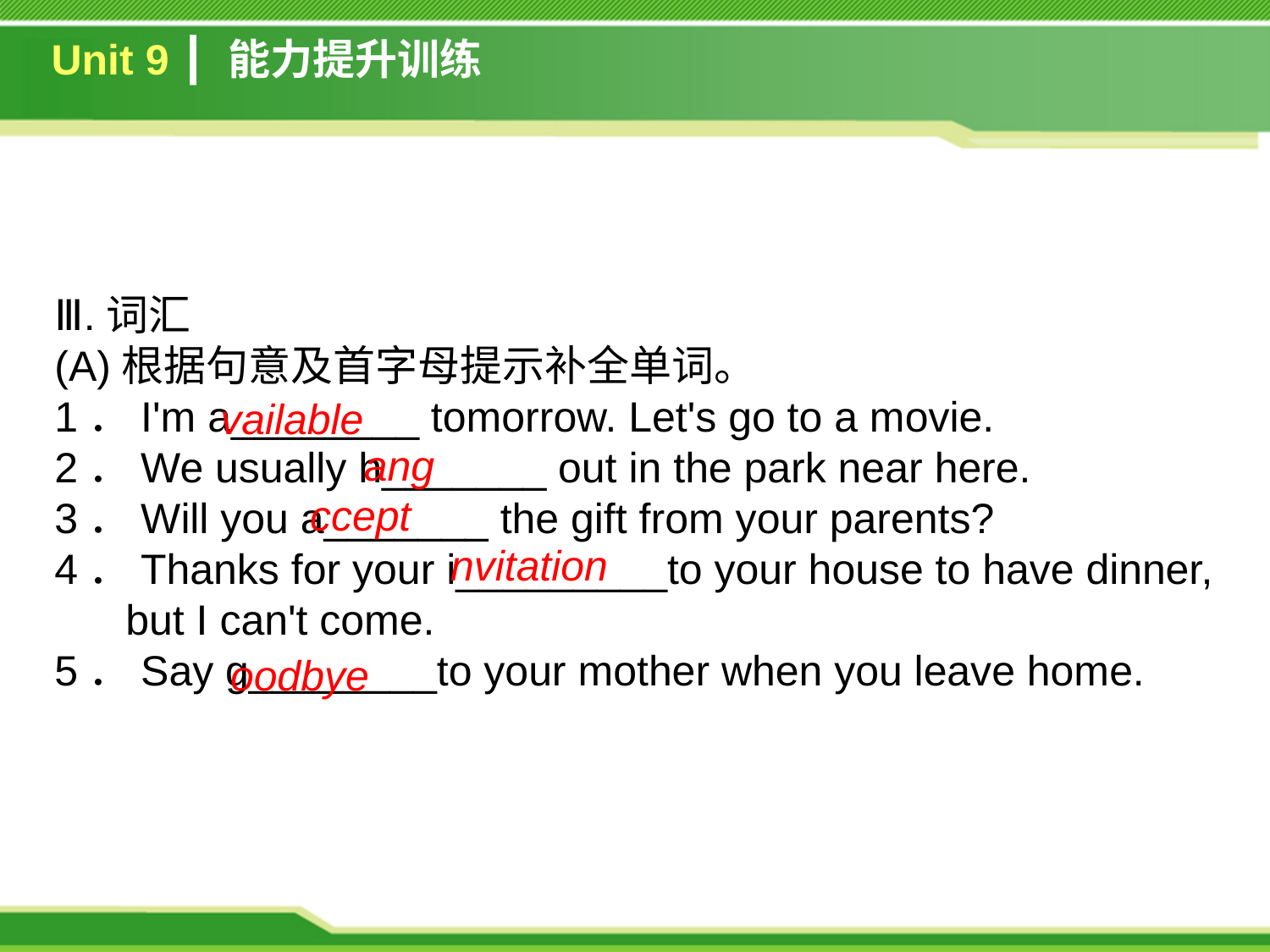

Unit 9 ┃ 能力提升训练
Ⅲ.词汇
(A)根据句意及首字母提示补全单词。
1．I'm a________ tomorrow. Let's go to a movie.
2．We usually h_______ out in the park near here.
3．Will you a_______ the gift from your parents?
4．Thanks for your i_________to your house to have dinner,
      but I can't come.
5．Say g________to your mother when you leave home.
vailable
ang
ccept
nvitation
 　 oodbye